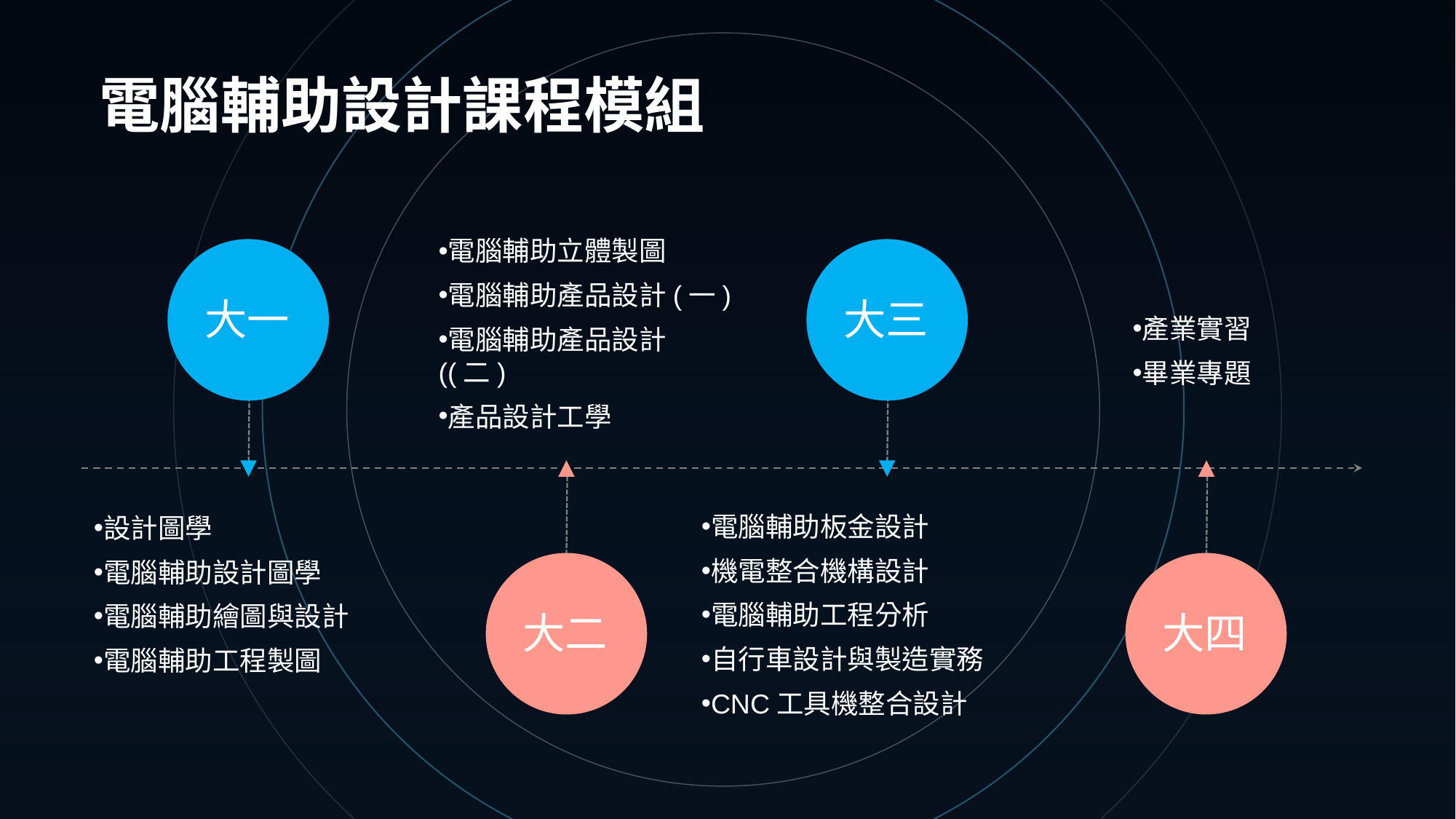

電腦輔助設計課程模組
電腦輔助立體製圖
電腦輔助產品設計(一)
電腦輔助產品設計((二)
產品設計工學

大一

大三
產業實習
畢業專題

電腦輔助板金設計
機電整合機構設計
電腦輔助工程分析
自行車設計與製造實務
CNC工具機整合設計
設計圖學
電腦輔助設計圖學
電腦輔助繪圖與設計
電腦輔助工程製圖

大二

大四